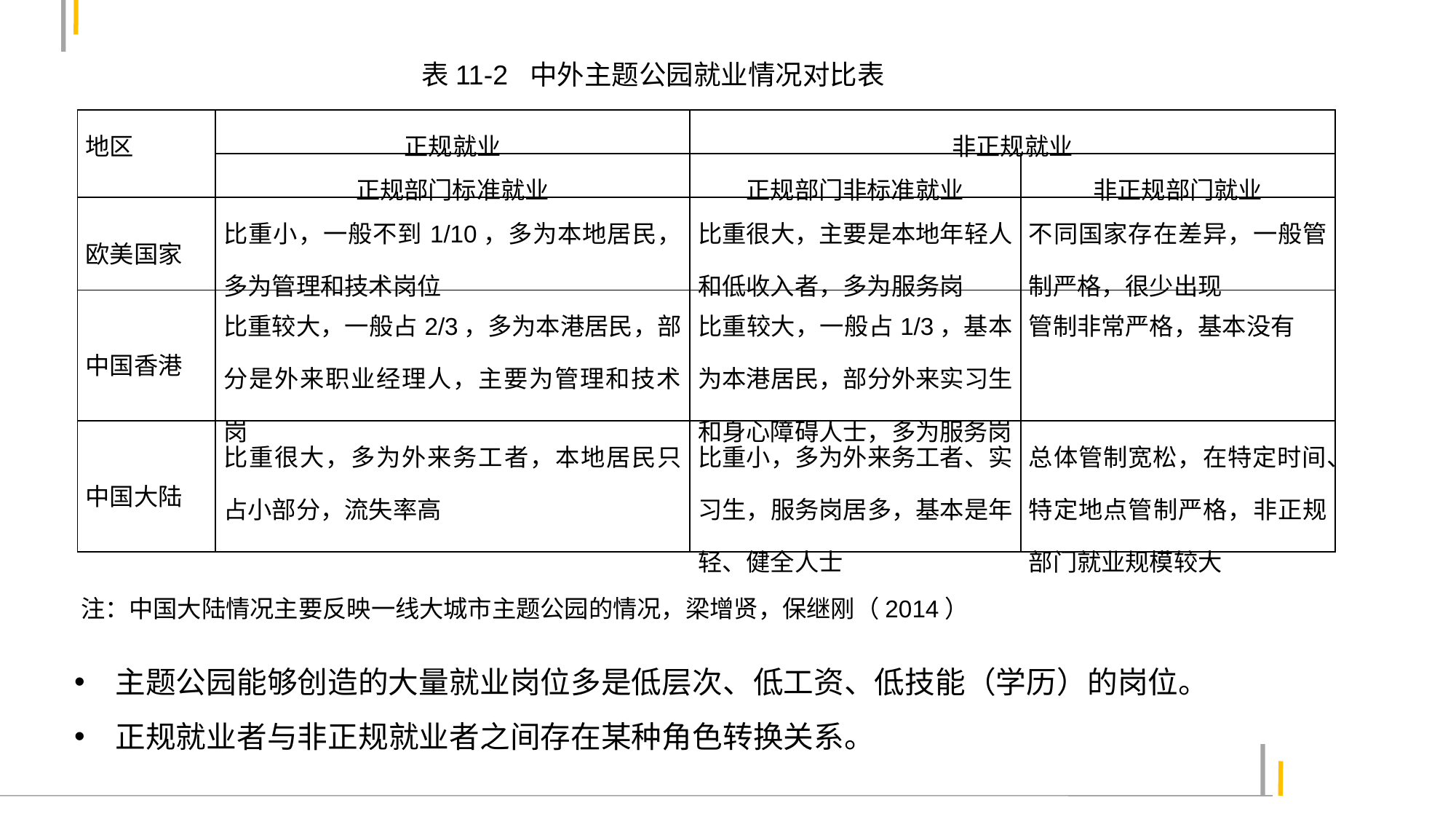

表11-2  中外主题公园就业情况对比表

| 地区 | 正规就业 | 非正规就业 |  |
| --- | --- | --- | --- |
|  | 正规部门标准就业 | 正规部门非标准就业 | 非正规部门就业 |
| 欧美国家 | 比重小，一般不到1/10，多为本地居民，多为管理和技术岗位 | 比重很大，主要是本地年轻人和低收入者，多为服务岗 | 不同国家存在差异，一般管制严格，很少出现 |
| 中国香港 | 比重较大，一般占2/3，多为本港居民，部分是外来职业经理人，主要为管理和技术岗 | 比重较大，一般占1/3，基本为本港居民，部分外来实习生和身心障碍人士，多为服务岗 | 管制非常严格，基本没有 |
| 中国大陆 | 比重很大，多为外来务工者，本地居民只占小部分，流失率高 | 比重小，多为外来务工者、实习生，服务岗居多，基本是年轻、健全人士 | 总体管制宽松，在特定时间、特定地点管制严格，非正规部门就业规模较大 |
注：中国大陆情况主要反映一线大城市主题公园的情况，梁增贤，保继刚（2014）
主题公园能够创造的大量就业岗位多是低层次、低工资、低技能（学历）的岗位。
正规就业者与非正规就业者之间存在某种角色转换关系。